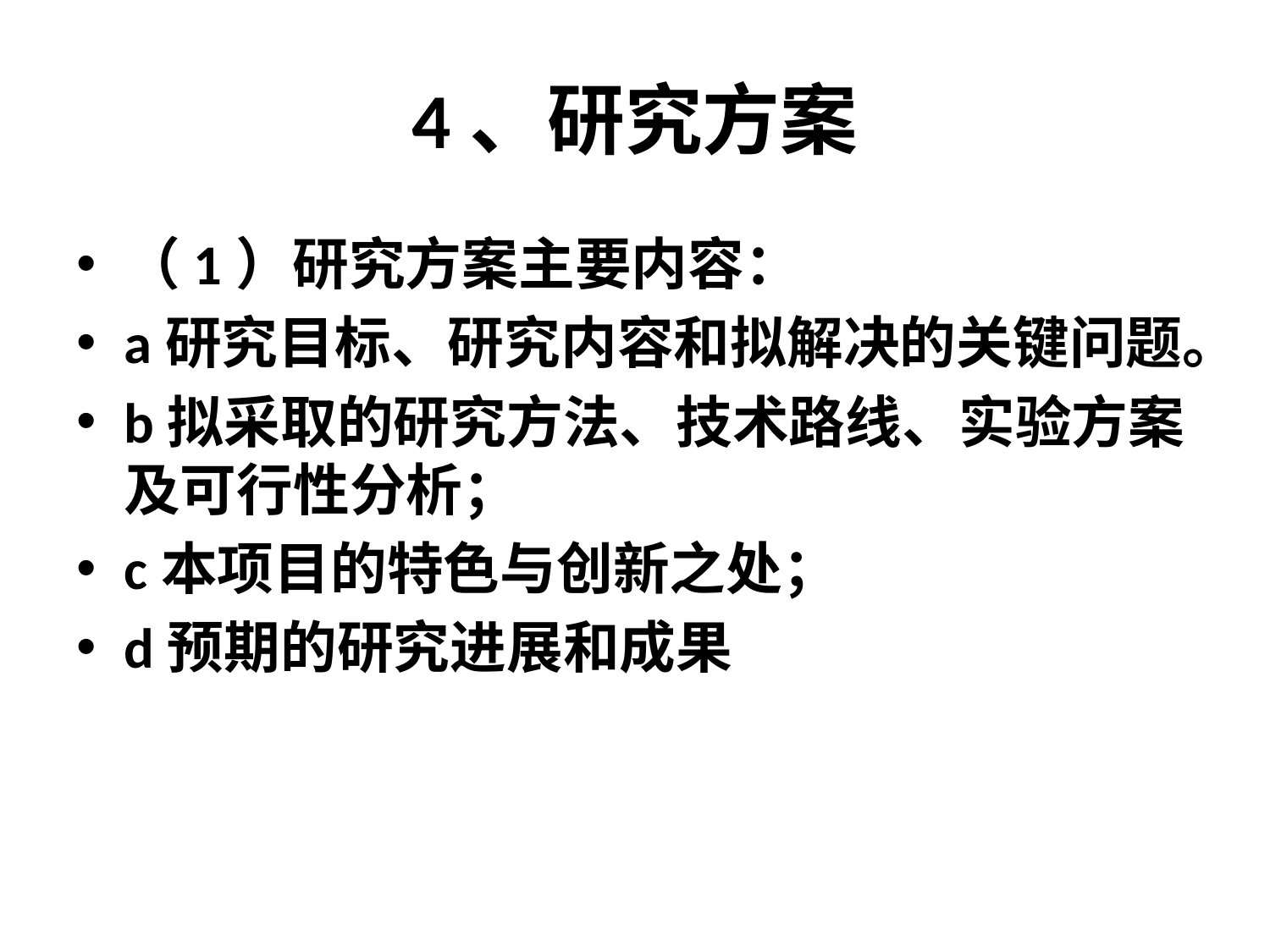

# 4、研究方案
（1）研究方案主要内容：
a研究目标、研究内容和拟解决的关键问题。
b拟采取的研究方法、技术路线、实验方案及可行性分析；
c本项目的特色与创新之处；
d预期的研究进展和成果